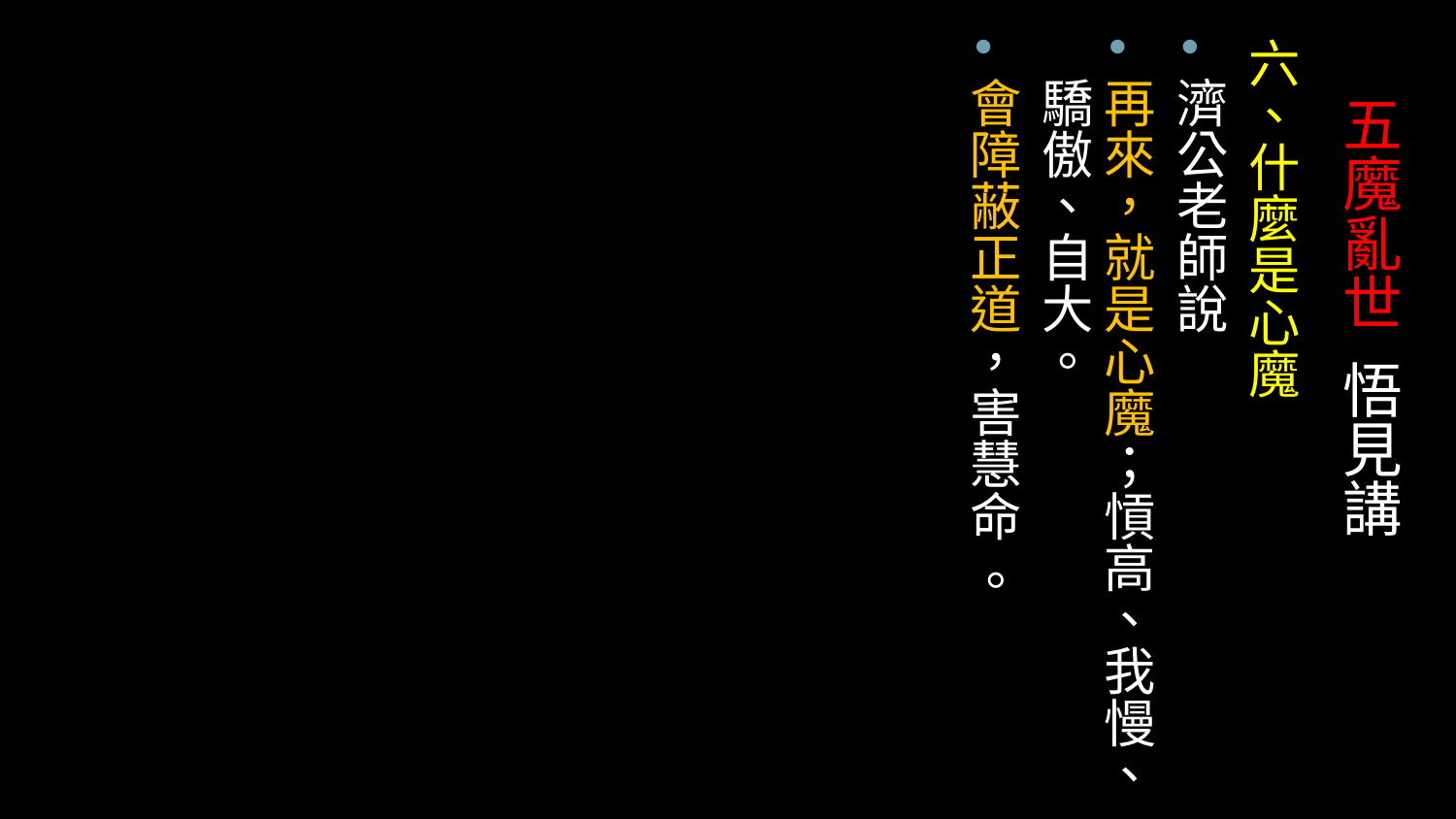

六、什麼是心魔
濟公老師說
再來，就是心魔；愩高、我慢、驕傲、自大。
會障蔽正道，害慧命 。

# 五魔亂世  悟見講